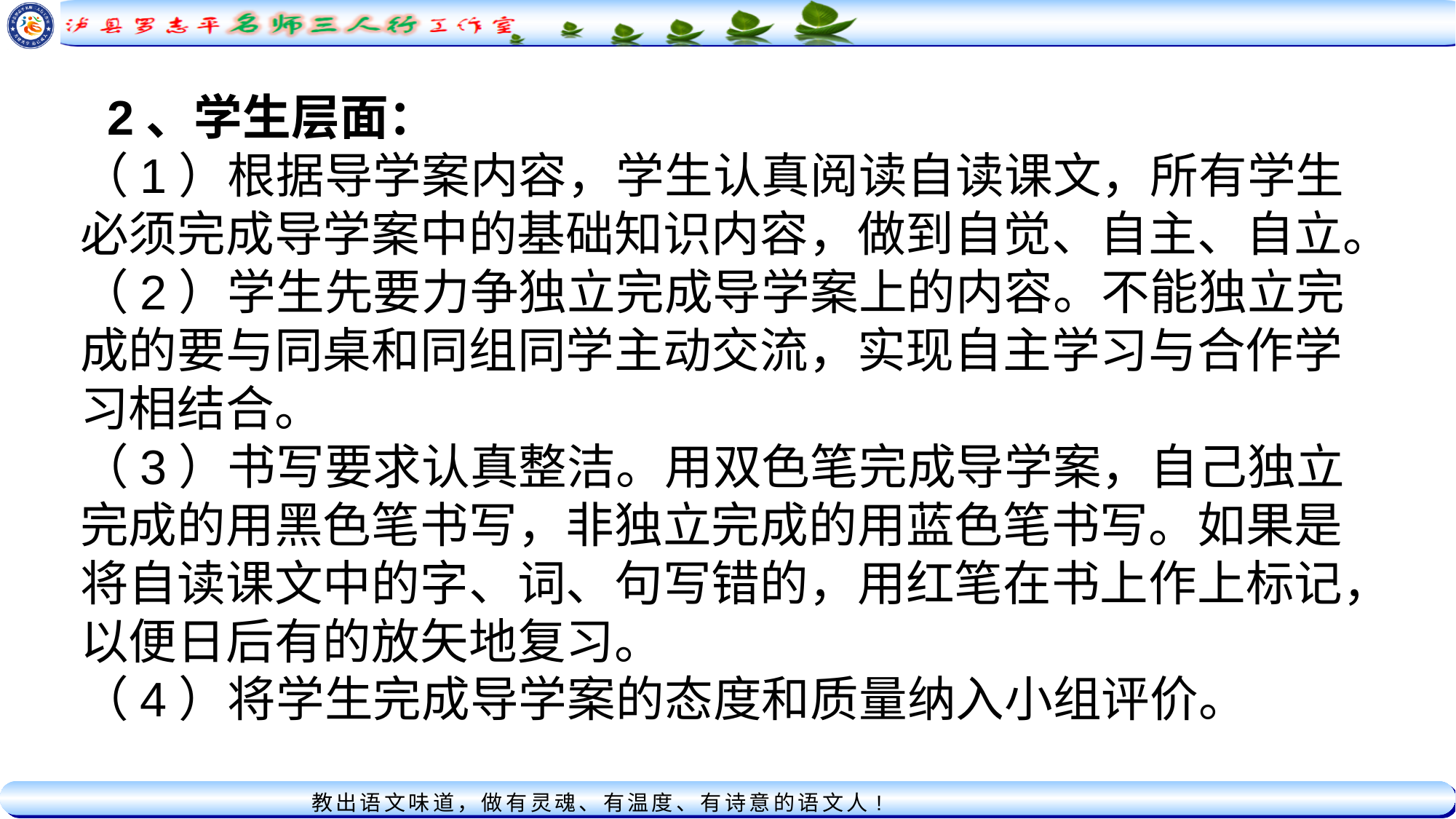

2、学生层面：
（1）根据导学案内容，学生认真阅读自读课文，所有学生必须完成导学案中的基础知识内容，做到自觉、自主、自立。
（2）学生先要力争独立完成导学案上的内容。不能独立完成的要与同桌和同组同学主动交流，实现自主学习与合作学习相结合。
（3）书写要求认真整洁。用双色笔完成导学案，自己独立完成的用黑色笔书写，非独立完成的用蓝色笔书写。如果是将自读课文中的字、词、句写错的，用红笔在书上作上标记，以便日后有的放矢地复习。
（4）将学生完成导学案的态度和质量纳入小组评价。